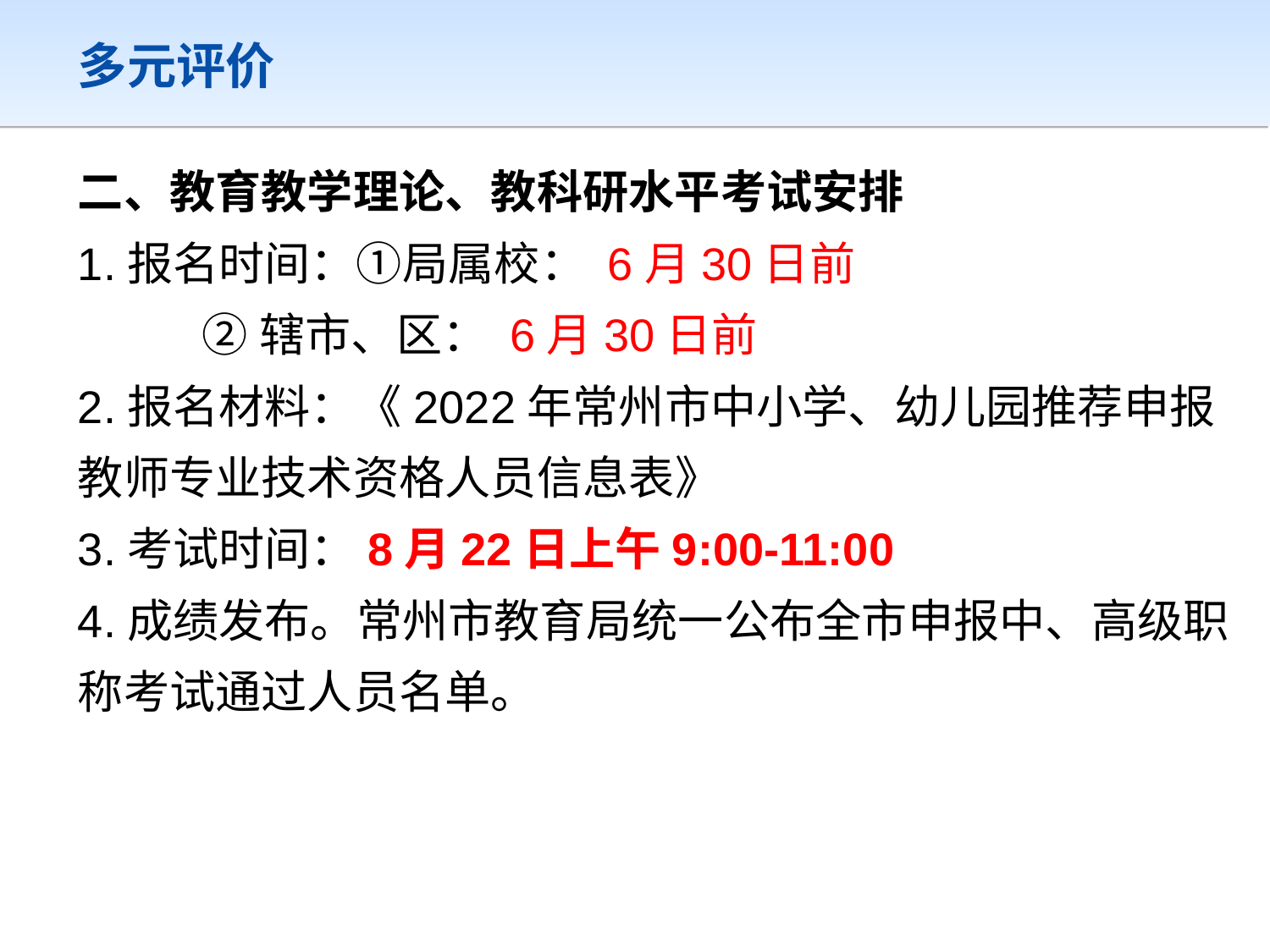

# 多元评价
二、教育教学理论、教科研水平考试安排
1.报名时间：①局属校： 6月30日前
            ②辖市、区： 6月30日前
2.报名材料：《2022年常州市中小学、幼儿园推荐申报教师专业技术资格人员信息表》
3.考试时间：8月22日上午9:00-11:00
4.成绩发布。常州市教育局统一公布全市申报中、高级职称考试通过人员名单。